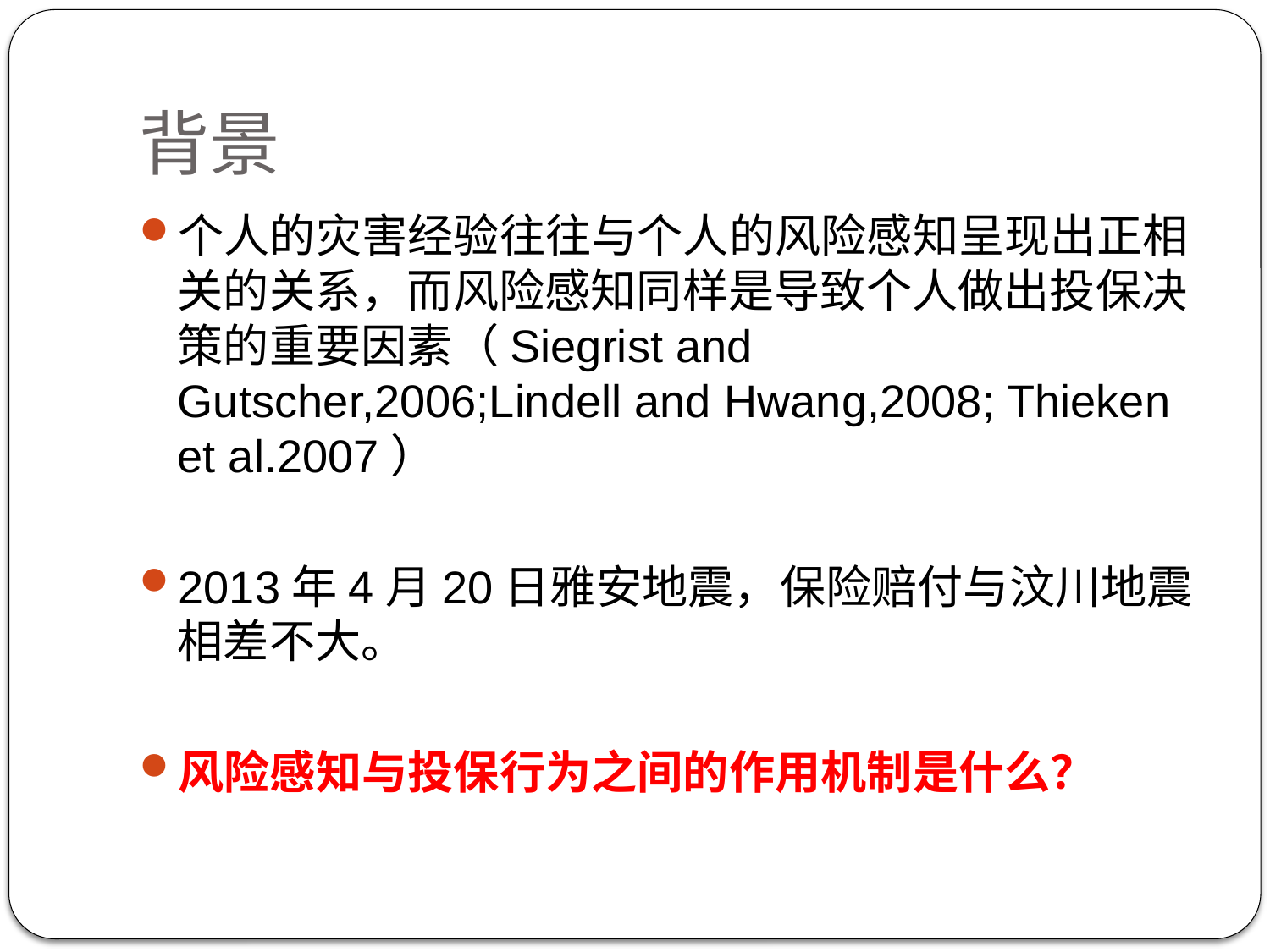

# 背景
个人的灾害经验往往与个人的风险感知呈现出正相关的关系，而风险感知同样是导致个人做出投保决策的重要因素（Siegrist and Gutscher,2006;Lindell and Hwang,2008; Thieken et al.2007）

2013年4月20日雅安地震，保险赔付与汶川地震相差不大。

风险感知与投保行为之间的作用机制是什么？